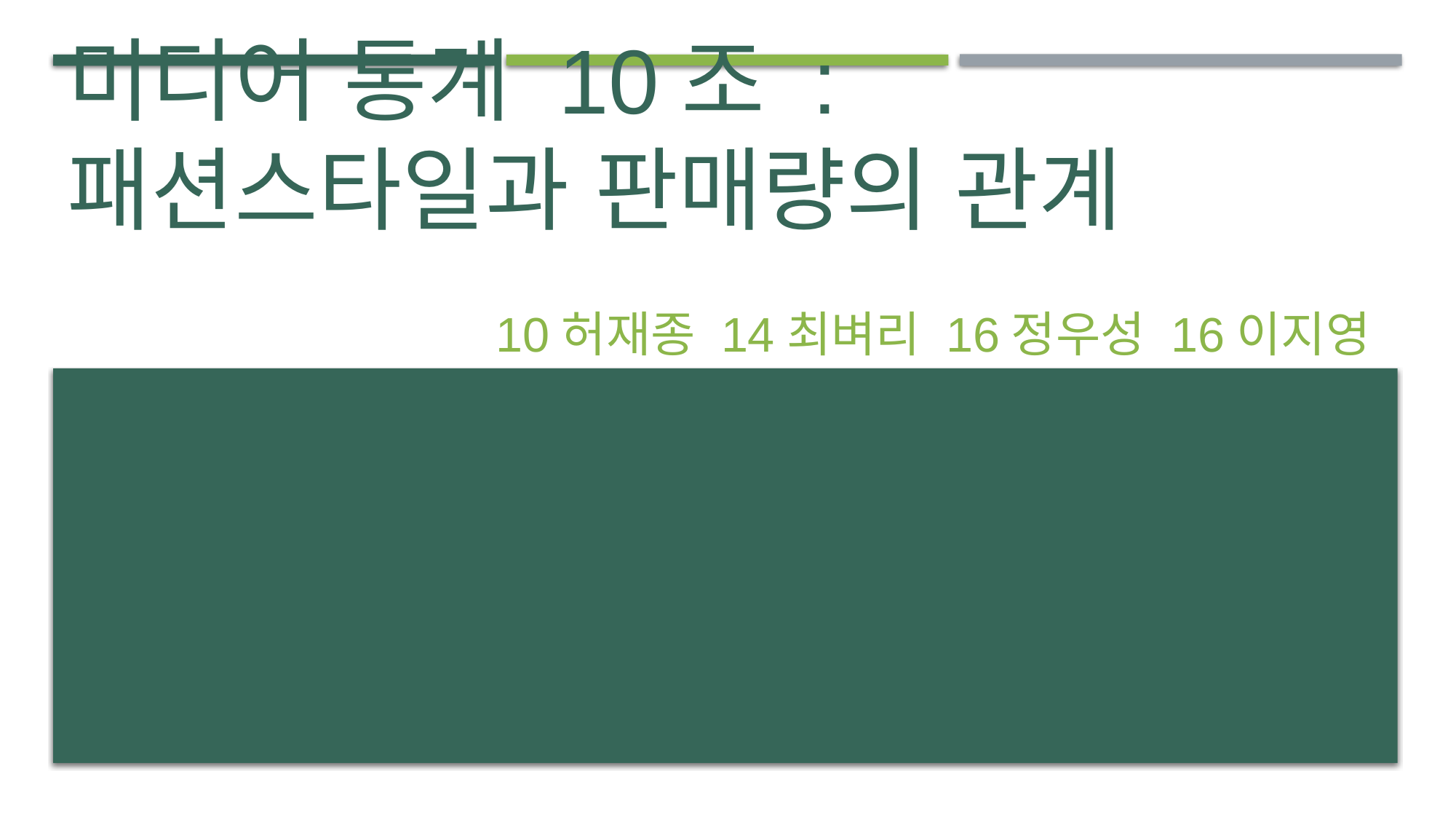

# 미디어 통계 10조 : 패션스타일과 판매량의 관계
10허재종 14최벼리 16정우성 16이지영